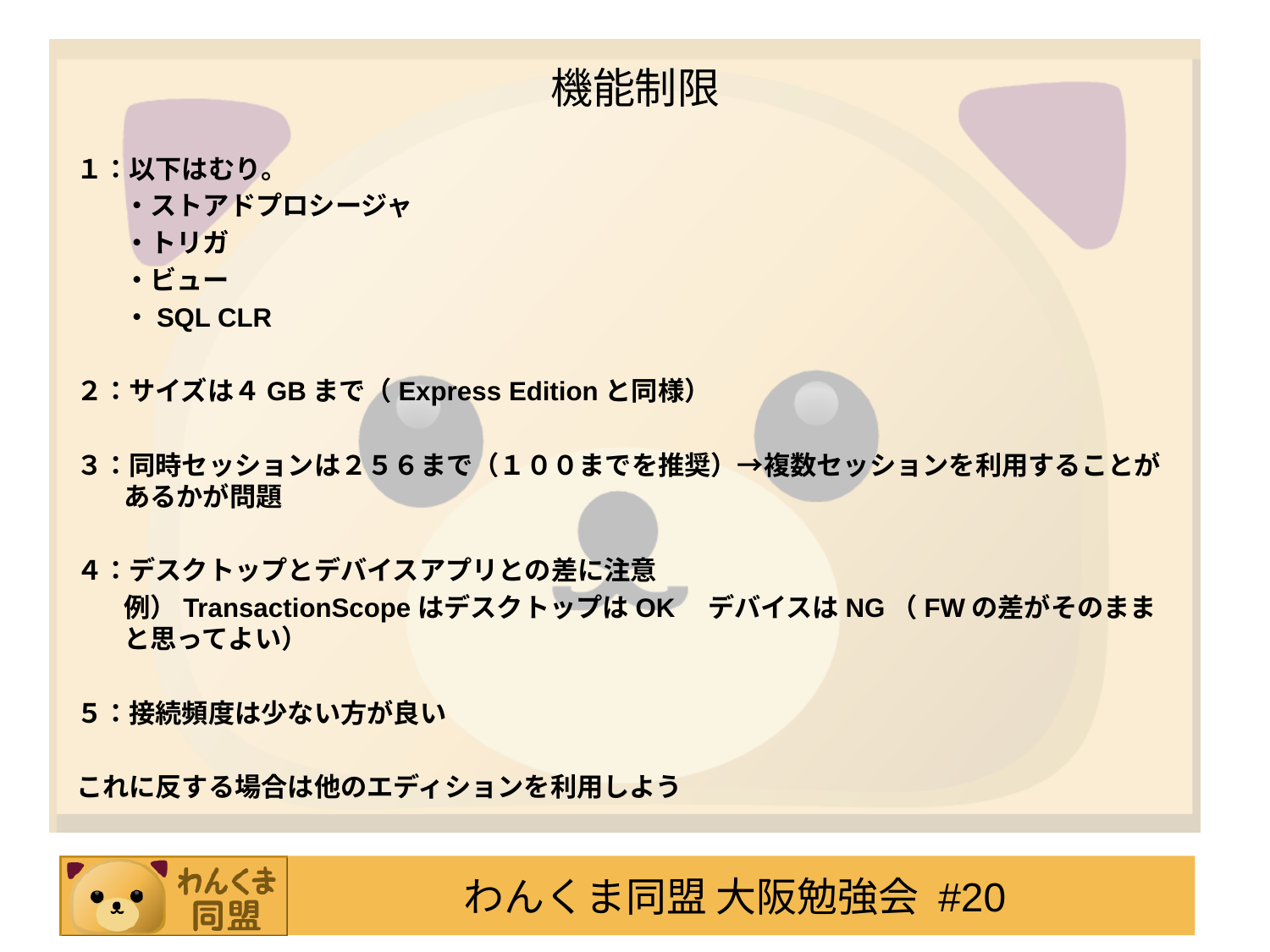

# 機能制限
１：以下はむり。
	・ストアドプロシージャ
	・トリガ
	・ビュー
	・SQL CLR

２：サイズは４GBまで（Express Editionと同様）

３：同時セッションは２５６まで（１００までを推奨）→複数セッションを利用することがあるかが問題

４：デスクトップとデバイスアプリとの差に注意
	例）TransactionScopeはデスクトップはOK　デバイスはNG（FWの差がそのままと思ってよい）

５：接続頻度は少ない方が良い

これに反する場合は他のエディションを利用しよう